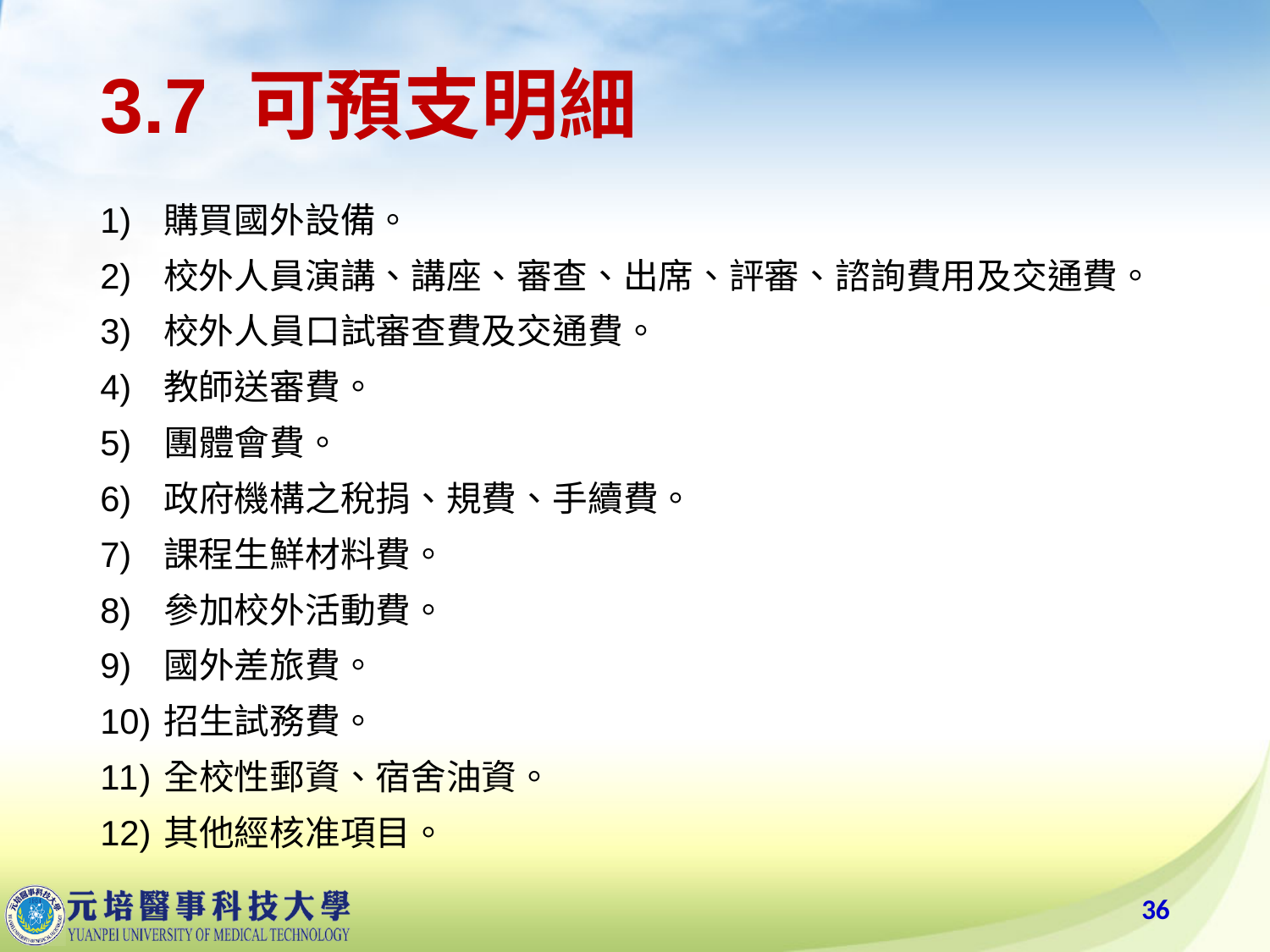

# 3.7 可預支明細
購買國外設備。
校外人員演講、講座、審查、出席、評審、諮詢費用及交通費。
校外人員口試審查費及交通費。
教師送審費。
團體會費。
政府機構之稅捐、規費、手續費。
課程生鮮材料費。
參加校外活動費。
國外差旅費。
招生試務費。
全校性郵資、宿舍油資。
其他經核准項目。

36